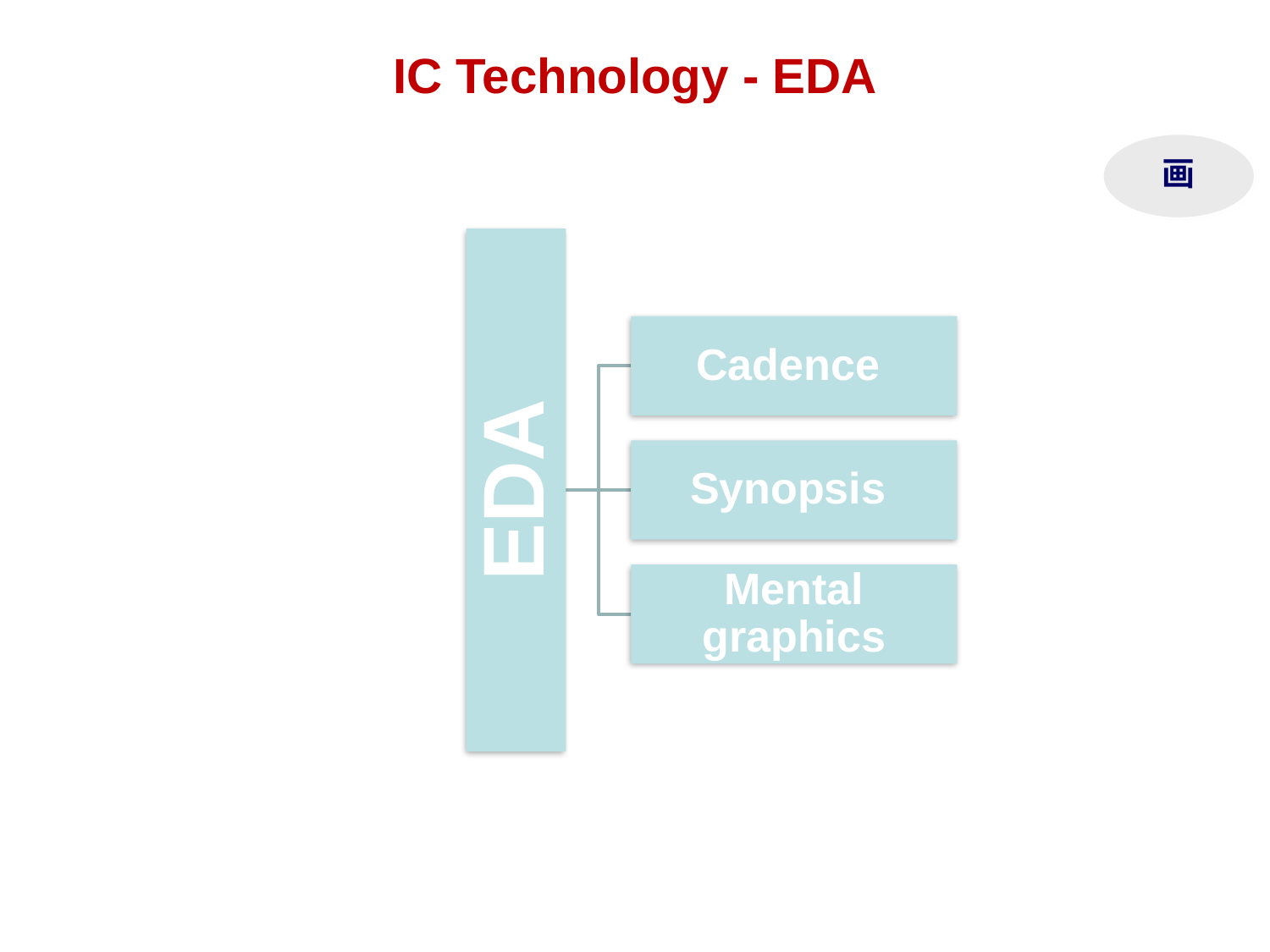

# IC Technology - EDA
画

EDA
Cadence
Synopsis
Mental graphics